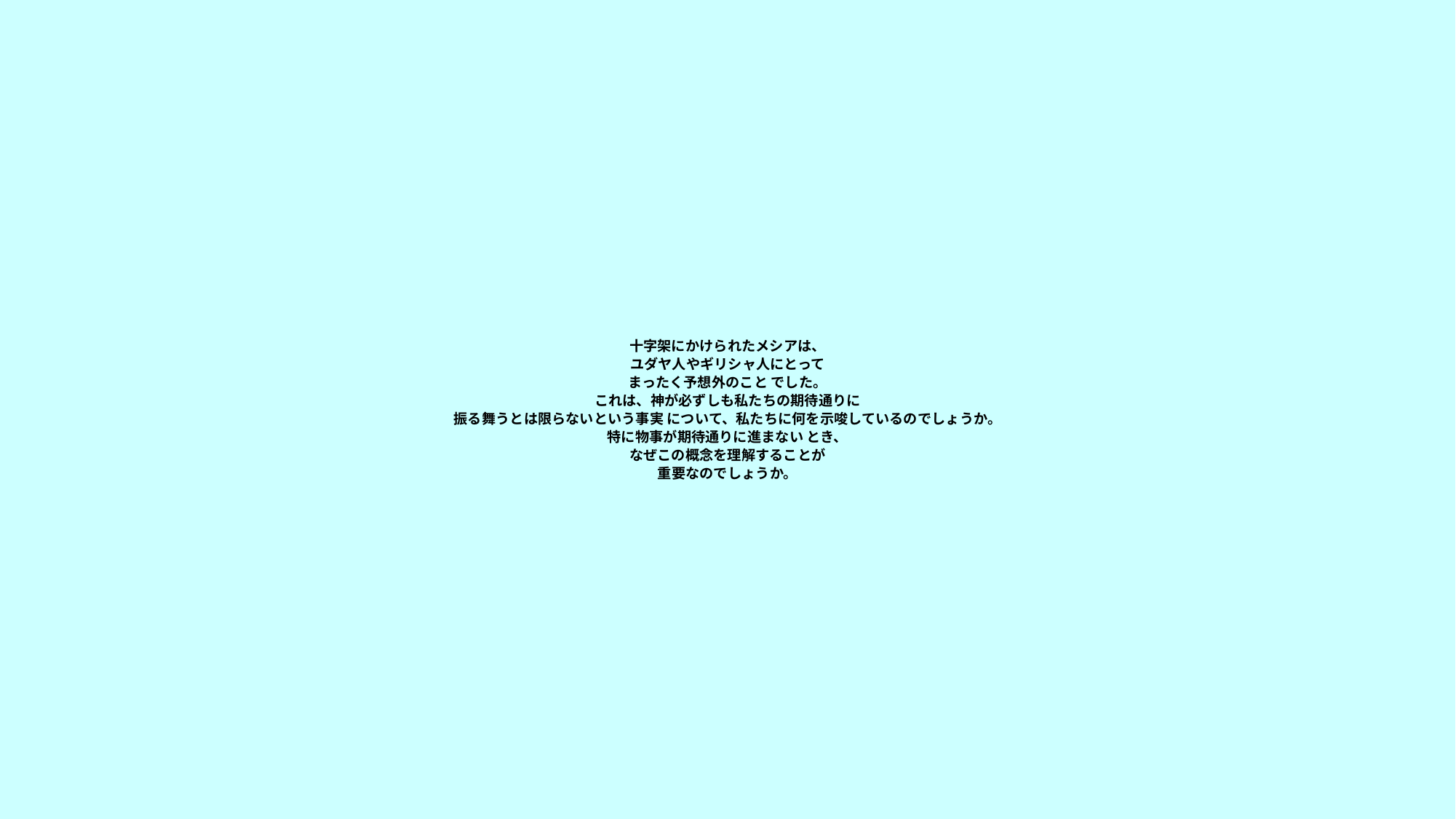

# 十字架にかけられたメシアは、 ユダヤ人やギリシャ人にとって まったく予想外のこと でした。 これは、神が必ずしも私たちの期待通りに 振る舞うとは限らないという事実 について、私たちに何を示唆しているのでしょうか。 特に物事が期待通りに進まない とき、 なぜこの概念を理解することが 重要なのでしょうか。